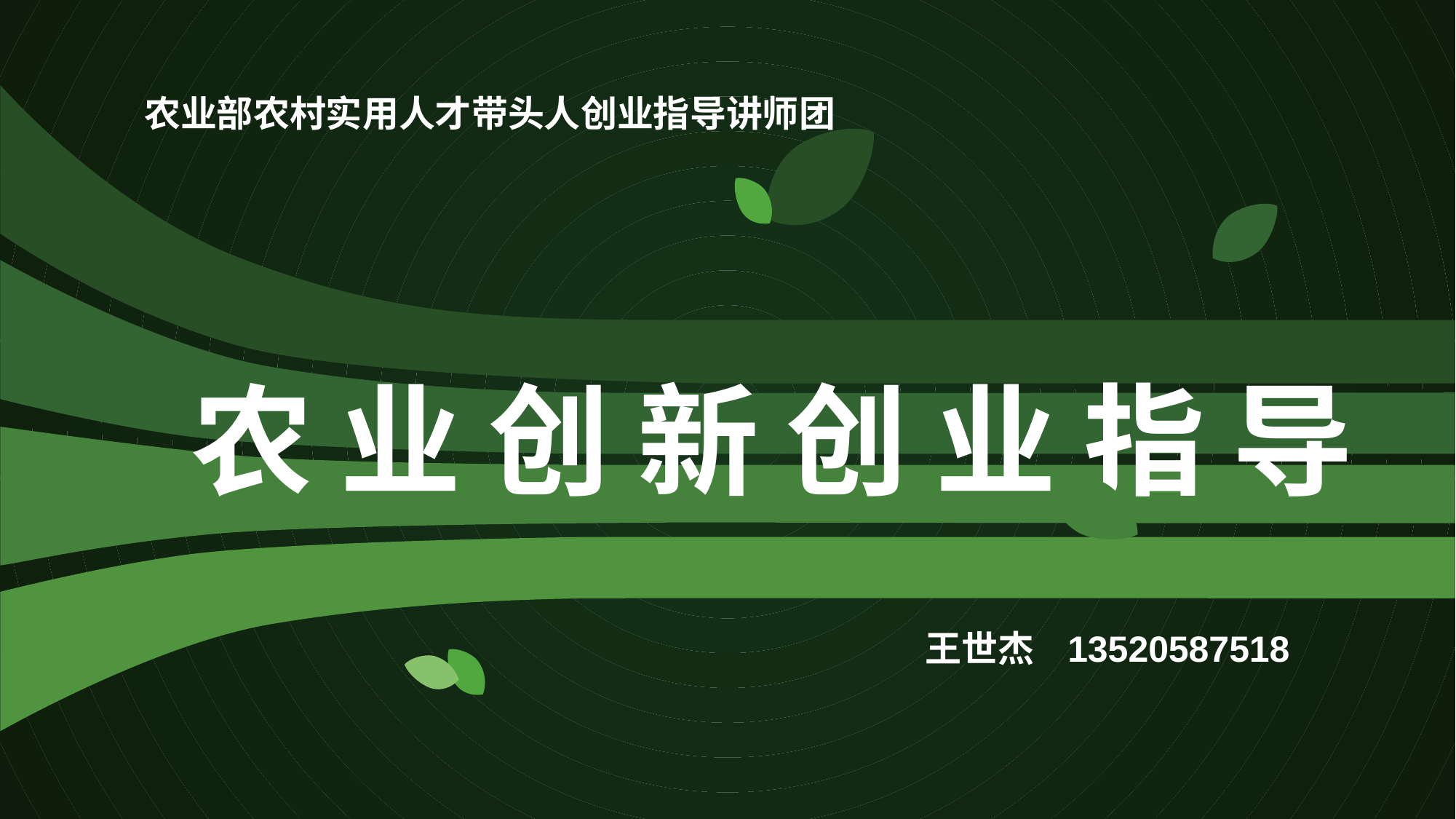

农业部农村实用人才带头人创业指导讲师团

农 业 创 新 创 业 指 导

王世杰   13520587518